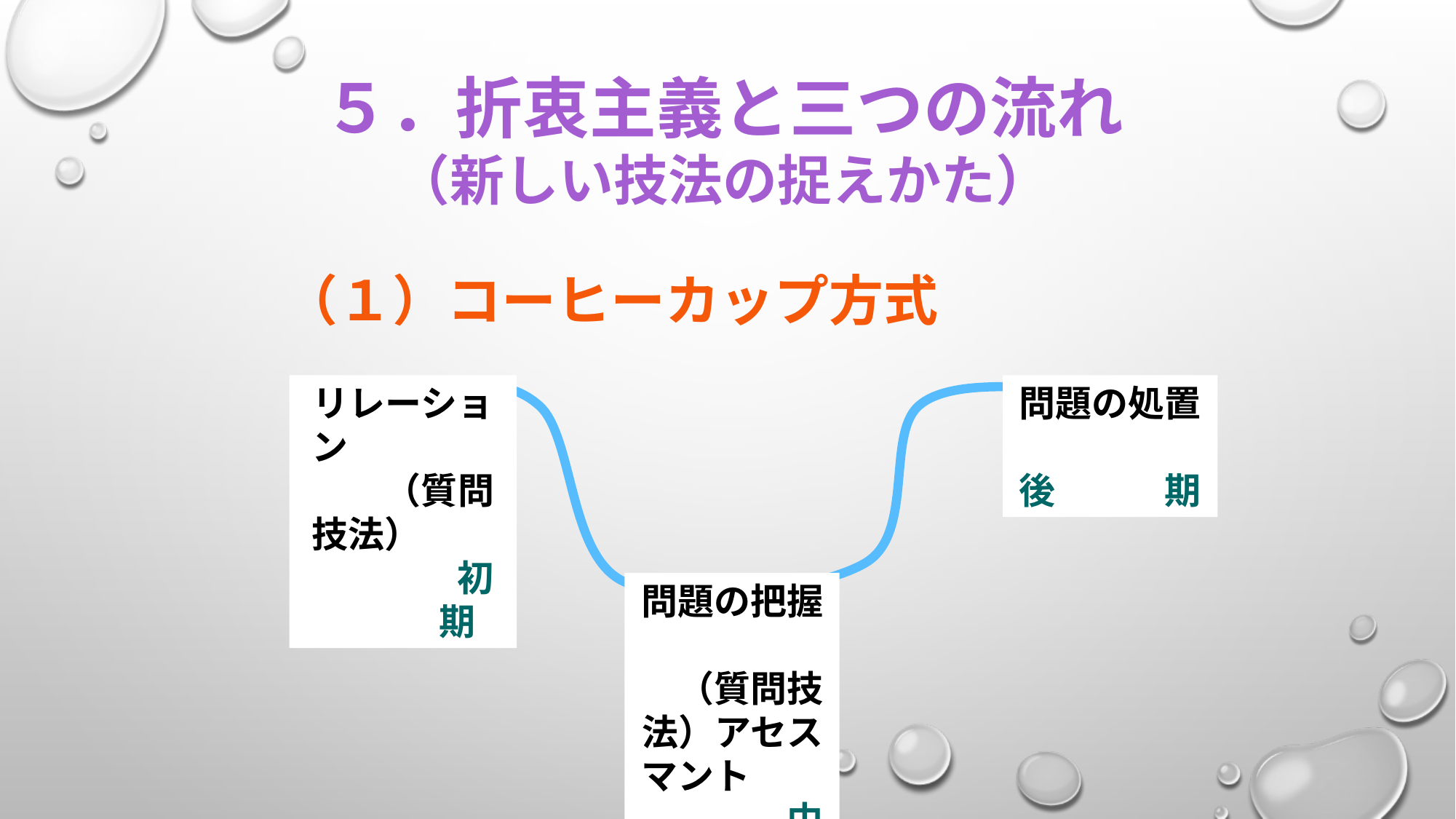

５．折衷主義と三つの流れ
（新しい技法の捉えかた）
　（１）コーヒーカップ方式

リレーション　　　　　　（質問技法）　　　　　　初　　　期
問題の処置　　　　　後　　　期
問題の把握　　　　　　（質問技法）アセスマント　　　　　　中　　　期